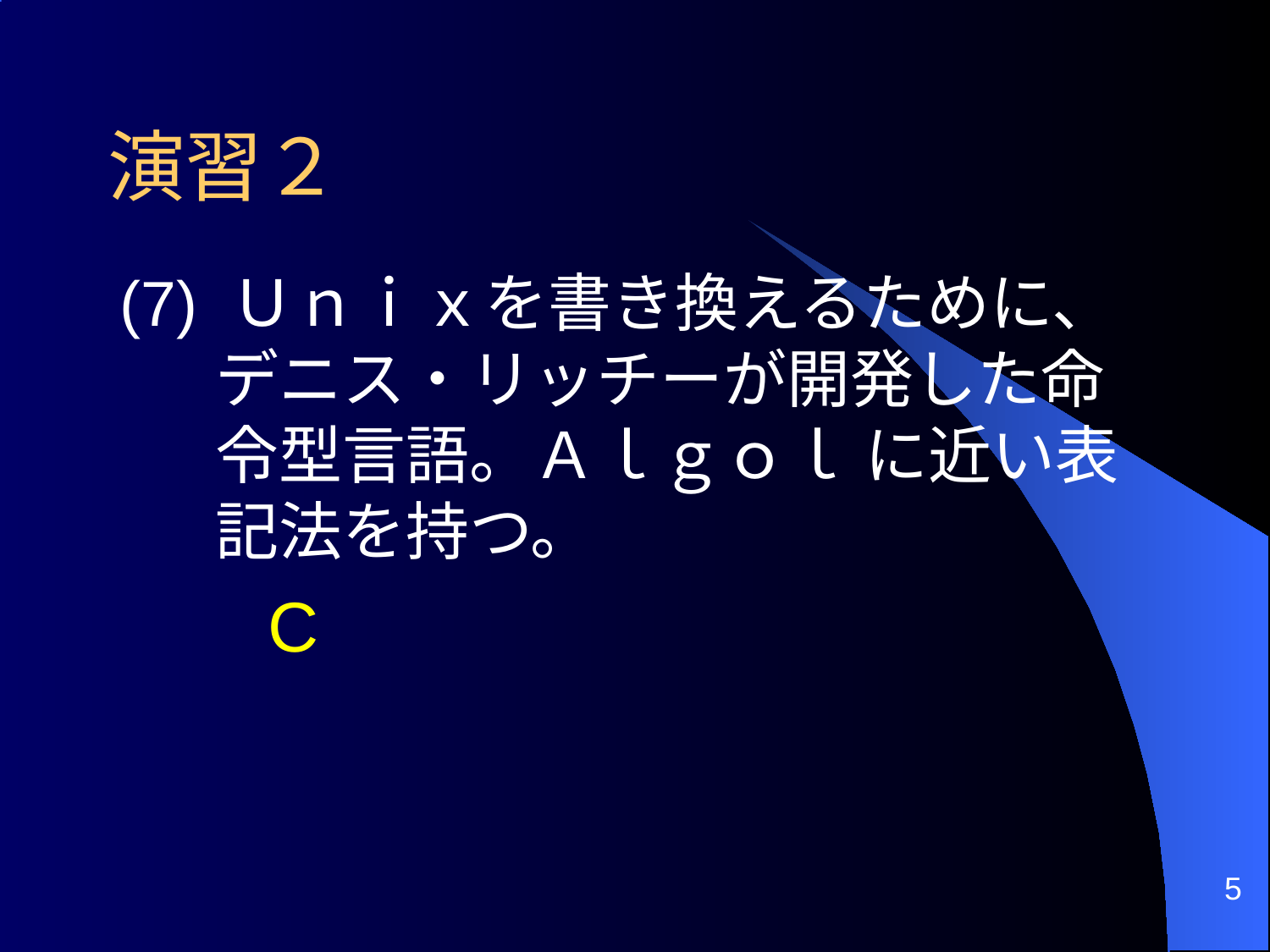

演習２
(7) Ｕｎｉｘを書き換えるために、デニス・リッチーが開発した命令型言語。Ａｌｇｏｌ に近い表記法を持つ。
	   C
5